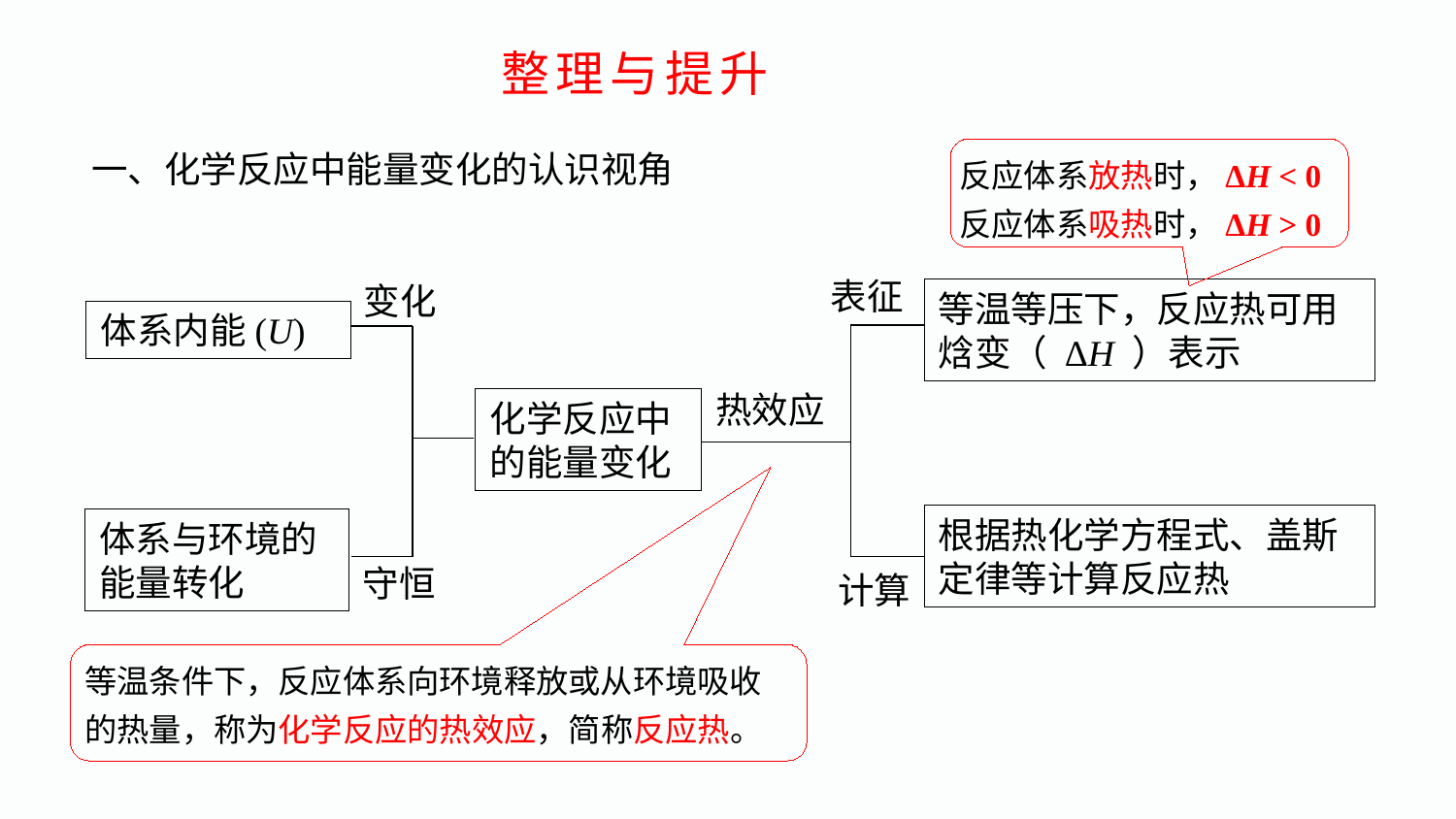

整理与提升

反应体系放热时，ΔH < 0
反应体系吸热时，ΔH > 0
一、化学反应中能量变化的认识视角
表征
变化
等温等压下，反应热可用焓变（ ΔH ）表示
体系内能(U)
热效应
化学反应中的能量变化
根据热化学方程式、盖斯定律等计算反应热
体系与环境的能量转化
守恒
计算
等温条件下，反应体系向环境释放或从环境吸收的热量，称为化学反应的热效应，简称反应热。